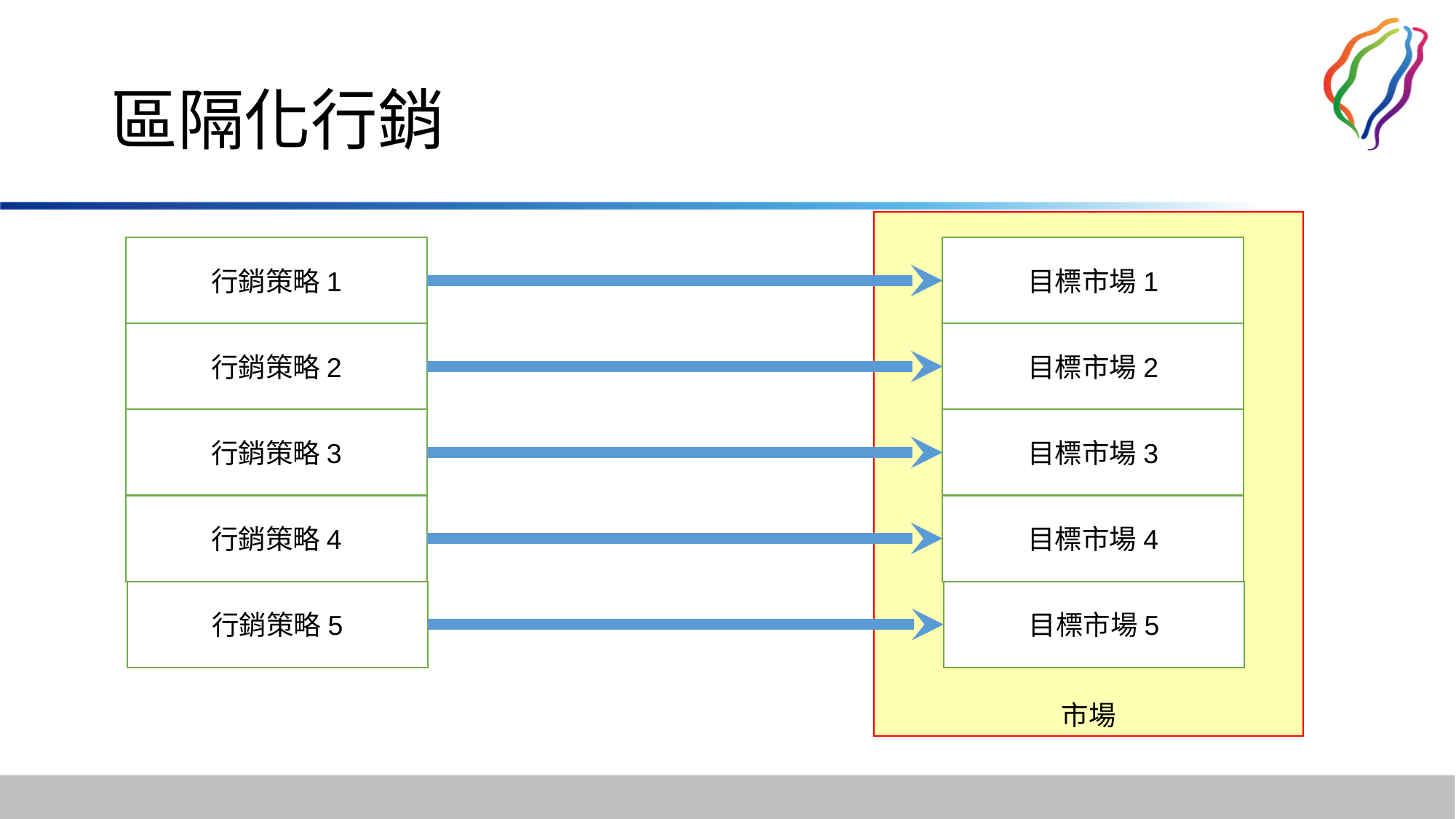

# 區隔化行銷
市場
行銷策略1
目標市場1
行銷策略2
目標市場2
行銷策略3
目標市場3
行銷策略4
目標市場4
行銷策略5
目標市場5